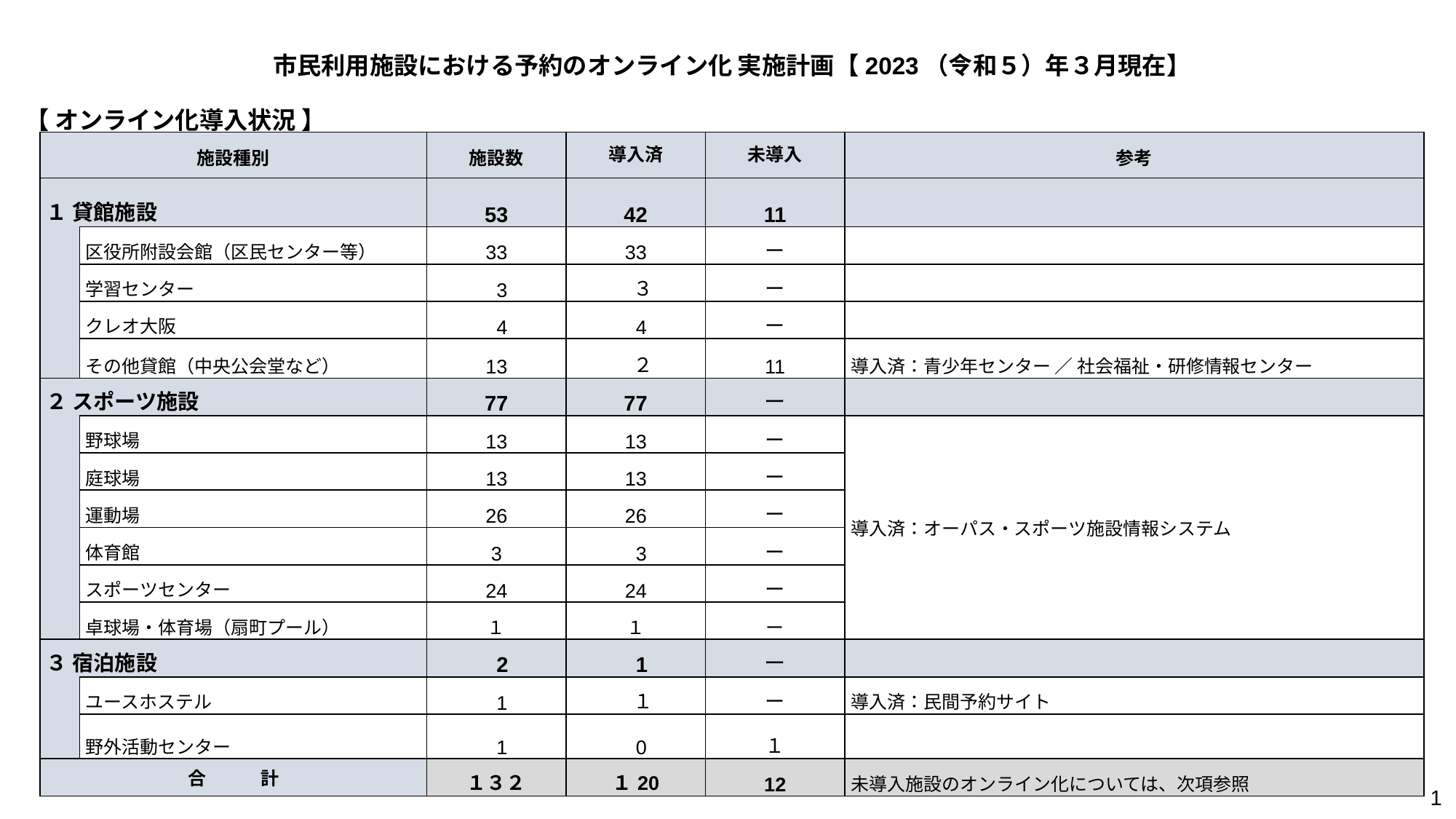

市民利用施設における予約のオンライン化 実施計画【2023（令和５）年３月現在】
【 オンライン化導入状況 】
| 施設種別 |  | 施設数 | 導入済 | 未導入 | 参考 |
| --- | --- | --- | --- | --- | --- |
| １ 貸館施設 |  | 53 | 42 | 11 |  |
|  | 区役所附設会館（区民センター等） | 33 | 33 | ー |  |
|  | 学習センター | 3 | ３ | ー |  |
|  | クレオ大阪 | 4 | 4 | ー |  |
|  | その他貸館（中央公会堂など） | 13 | ２ | 11 | 導入済：青少年センター ／ 社会福祉・研修情報センター |
| ２ スポーツ施設 |  | 77 | 77 | ー |  |
|  | 野球場 | 13 | 13 | ー | 導入済：オーパス・スポーツ施設情報システム |
|  | 庭球場 | 13 | 13 | ー |  |
|  | 運動場 | 26 | 26 | ー |  |
|  | 体育館 | 3 | 3 | ー |  |
|  | スポーツセンター | 24 | 24 | ー |  |
|  | 卓球場・体育場（扇町プール） | １ | １ | ー |  |
| ３ 宿泊施設 |  | 2 | 1 | ー |  |
|  | ユースホステル | 1 | １ | ー | 導入済：民間予約サイト |
|  | 野外活動センター | 1 | 0 | １ |  |
| 合　　　計 |  | １３２ | １20 | 12 | 未導入施設のオンライン化については、次項参照 |
1